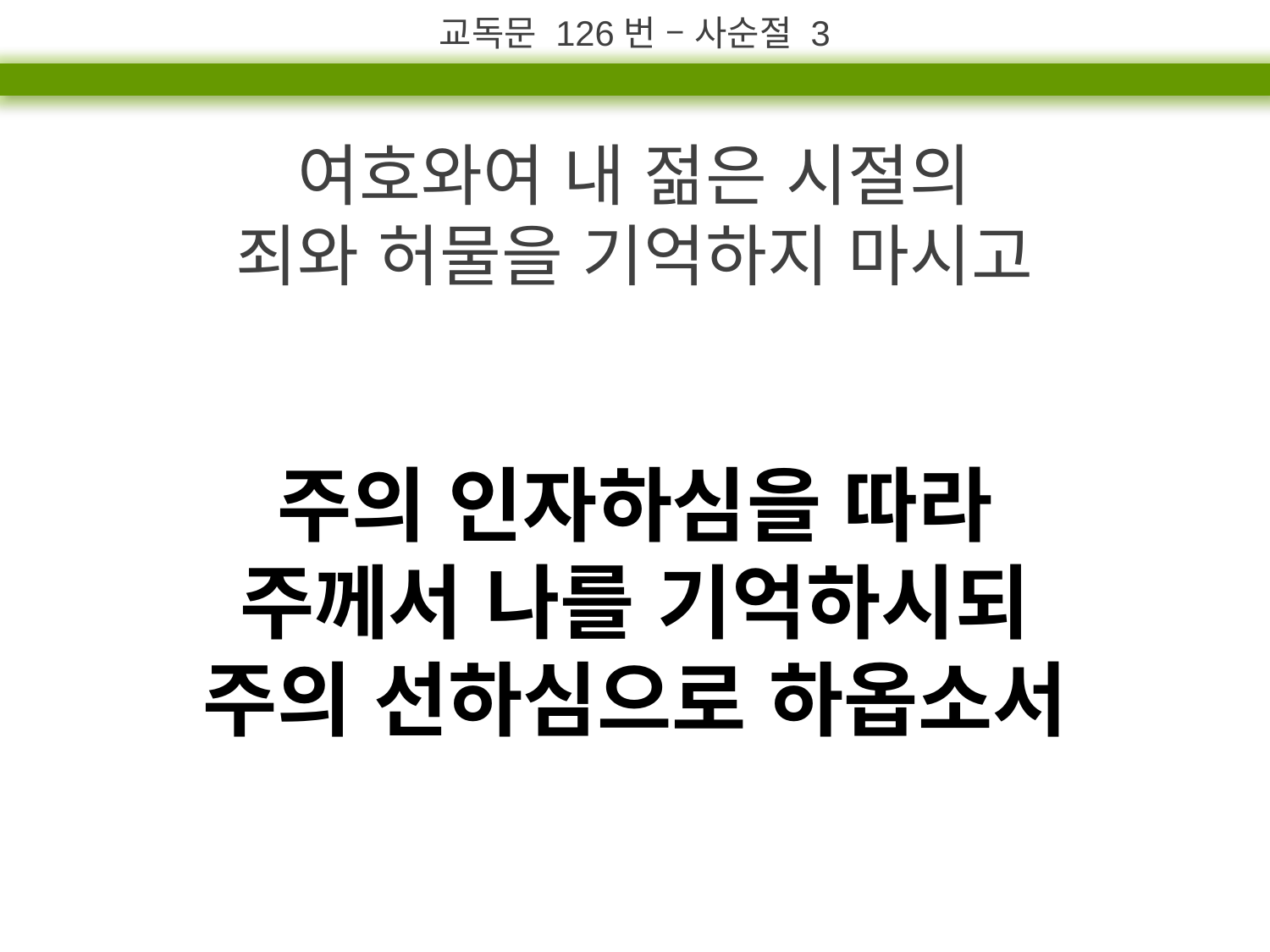

교독문 126번 – 사순절 3

여호와여 내 젊은 시절의
죄와 허물을 기억하지 마시고
주의 인자하심을 따라
주께서 나를 기억하시되
주의 선하심으로 하옵소서